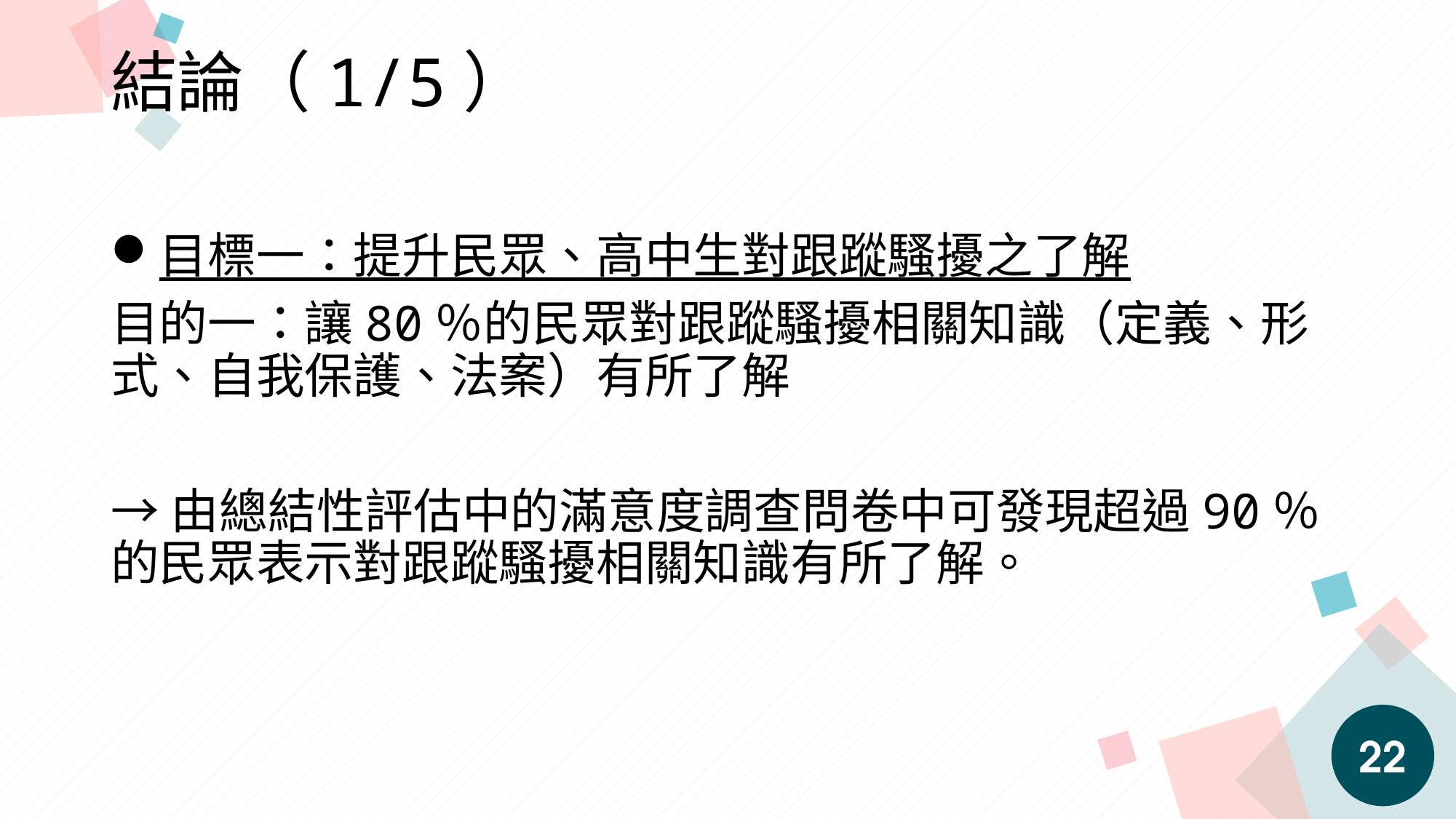

結論（1/5）

目標一：提升民眾、高中生對跟蹤騷擾之了解
目的一：讓80％的民眾對跟蹤騷擾相關知識（定義、形式、自我保護、法案）有所了解

→由總結性評估中的滿意度調查問卷中可發現超過90％的民眾表示對跟蹤騷擾相關知識有所了解。
22